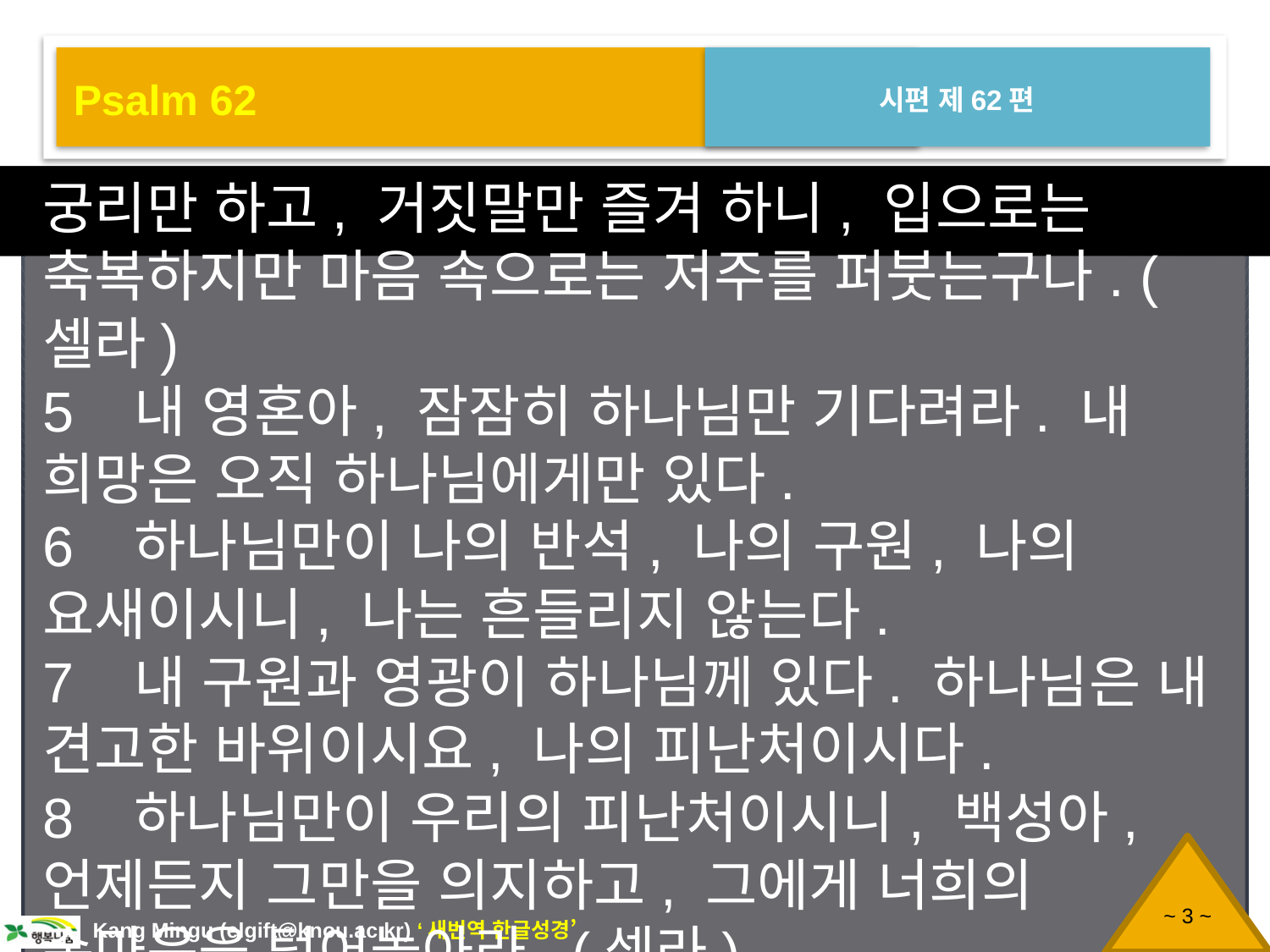

Psalm 62
시편 제62편
궁리만 하고, 거짓말만 즐겨 하니, 입으로는 축복하지만 마음 속으로는 저주를 퍼붓는구나. (셀라)
5   내 영혼아, 잠잠히 하나님만 기다려라. 내 희망은 오직 하나님에게만 있다.
6   하나님만이 나의 반석, 나의 구원, 나의 요새이시니, 나는 흔들리지 않는다.
7   내 구원과 영광이 하나님께 있다. 하나님은 내 견고한 바위이시요, 나의 피난처이시다.
8   하나님만이 우리의 피난처이시니, 백성아, 언제든지 그만을 의지하고, 그에게 너희의 속마음을 털어놓아라. (셀라)